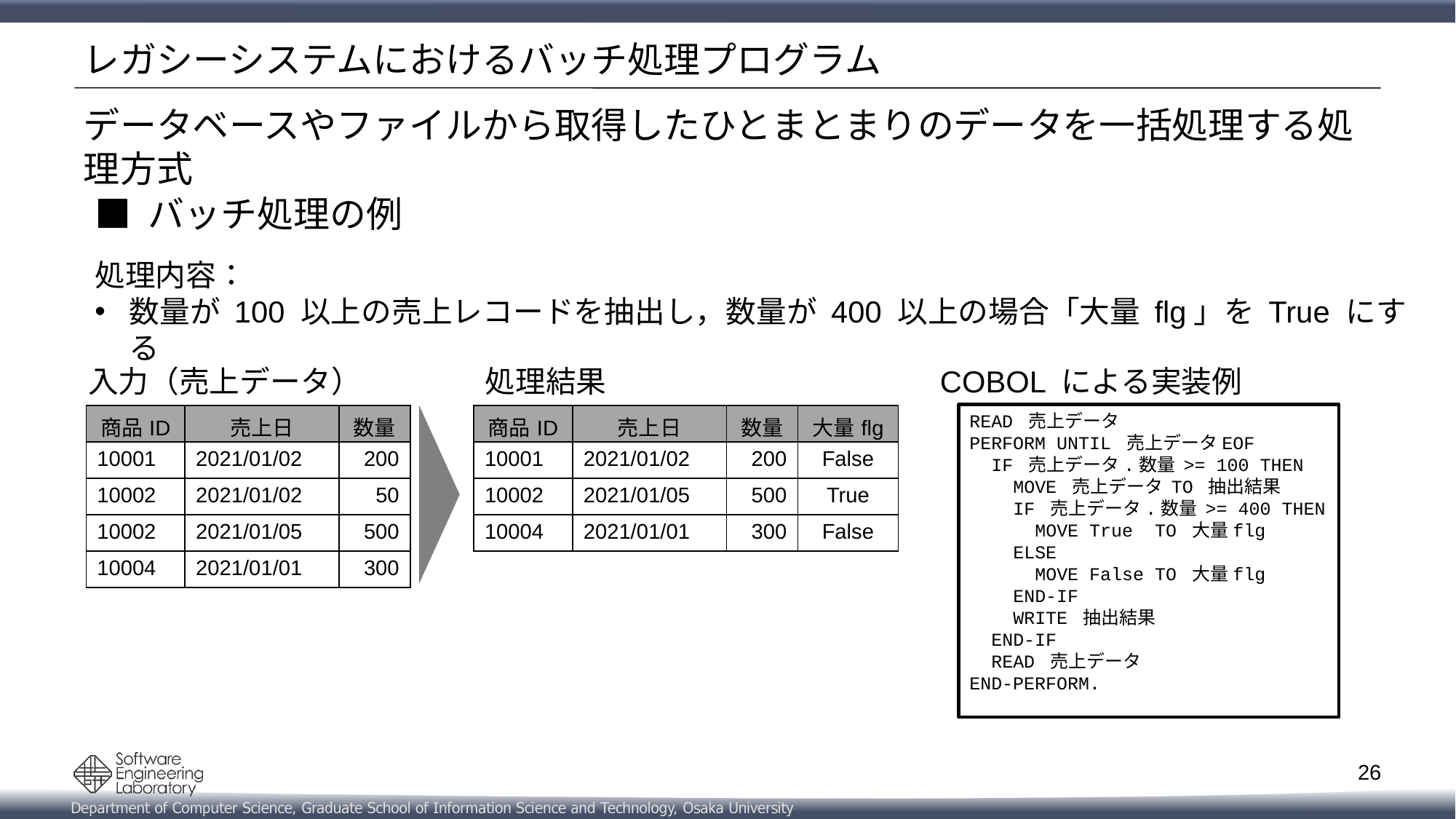

# レガシーシステムにおけるバッチ処理プログラム
データベースやファイルから取得したひとまとまりのデータを一括処理する処理方式
■ バッチ処理の例

処理内容：
数量が 100 以上の売上レコードを抽出し，数量が 400 以上の場合「大量 flg」を True にする
入力（売上データ）
処理結果
COBOL による実装例
READ 売上データ
PERFORM UNTIL 売上データEOF
  IF 売上データ.数量 >= 100 THEN
    MOVE 売上データ TO 抽出結果
    IF 売上データ.数量 >= 400 THEN
      MOVE True  TO 大量flg
    ELSE
      MOVE False TO 大量flg
    END-IF
    WRITE 抽出結果
  END-IF
  READ 売上データ
END-PERFORM.

| 商品ID | 売上日 | 数量 |
| --- | --- | --- |
| 10001 | 2021/01/02 | 200 |
| 10002 | 2021/01/02 | 50 |
| 10002 | 2021/01/05 | 500 |
| 10004 | 2021/01/01 | 300 |
| 商品ID | 売上日 | 数量 | 大量flg |
| --- | --- | --- | --- |
| 10001 | 2021/01/02 | 200 | False |
| 10002 | 2021/01/05 | 500 | True |
| 10004 | 2021/01/01 | 300 | False |

26